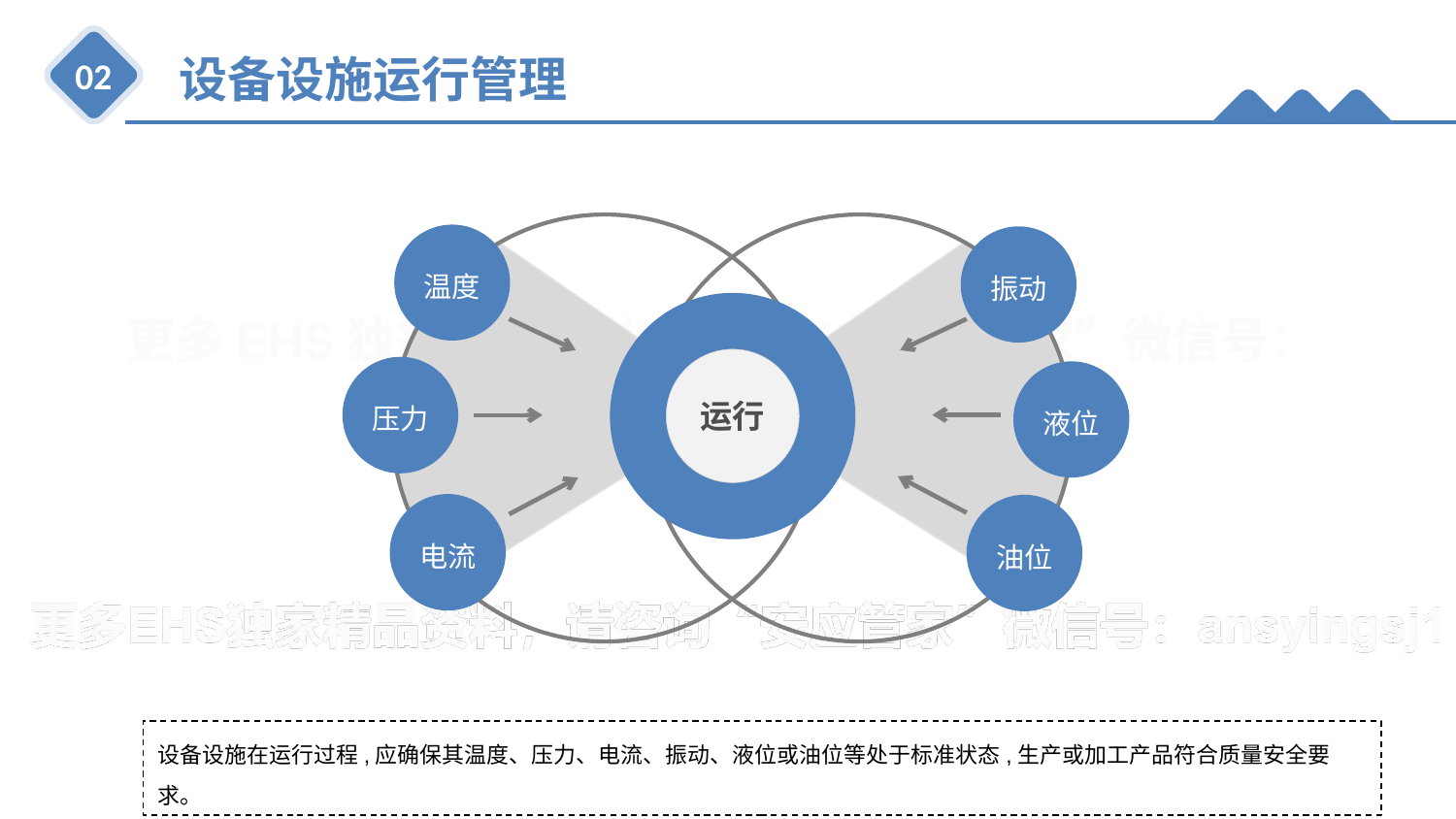

设备设施运行管理
02

温度
振动

运行
压力
液位
电流
油位
设备设施在运行过程,应确保其温度、压力、电流、振动、液位或油位等处于标准状态,生产或加工产品符合质量安全要求。